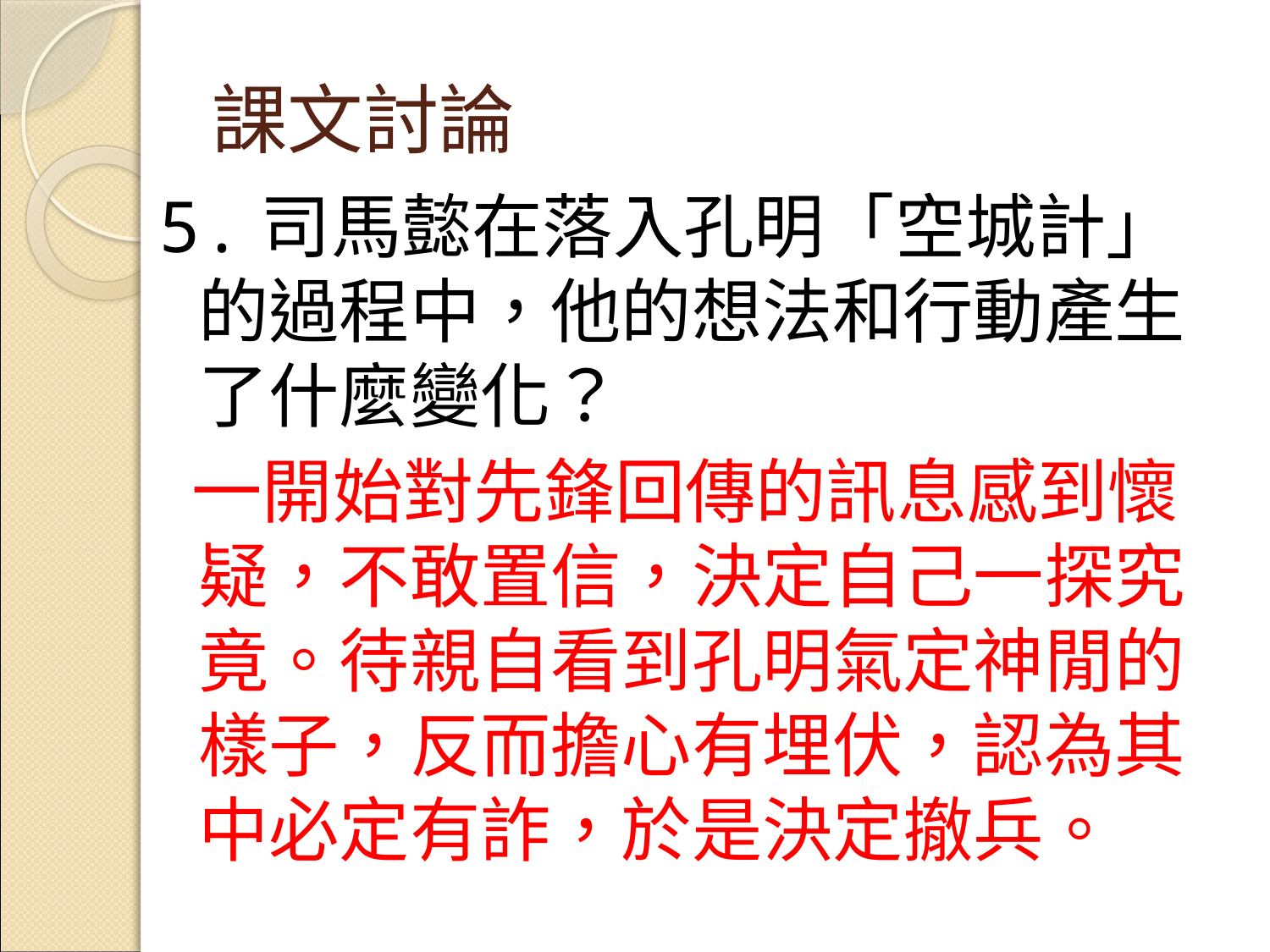

課文討論
5.司馬懿在落入孔明「空城計」的過程中，他的想法和行動產生了什麼變化？
 一開始對先鋒回傳的訊息感到懷疑，不敢置信，決定自己一探究竟。待親自看到孔明氣定神閒的樣子，反而擔心有埋伏，認為其中必定有詐，於是決定撤兵。